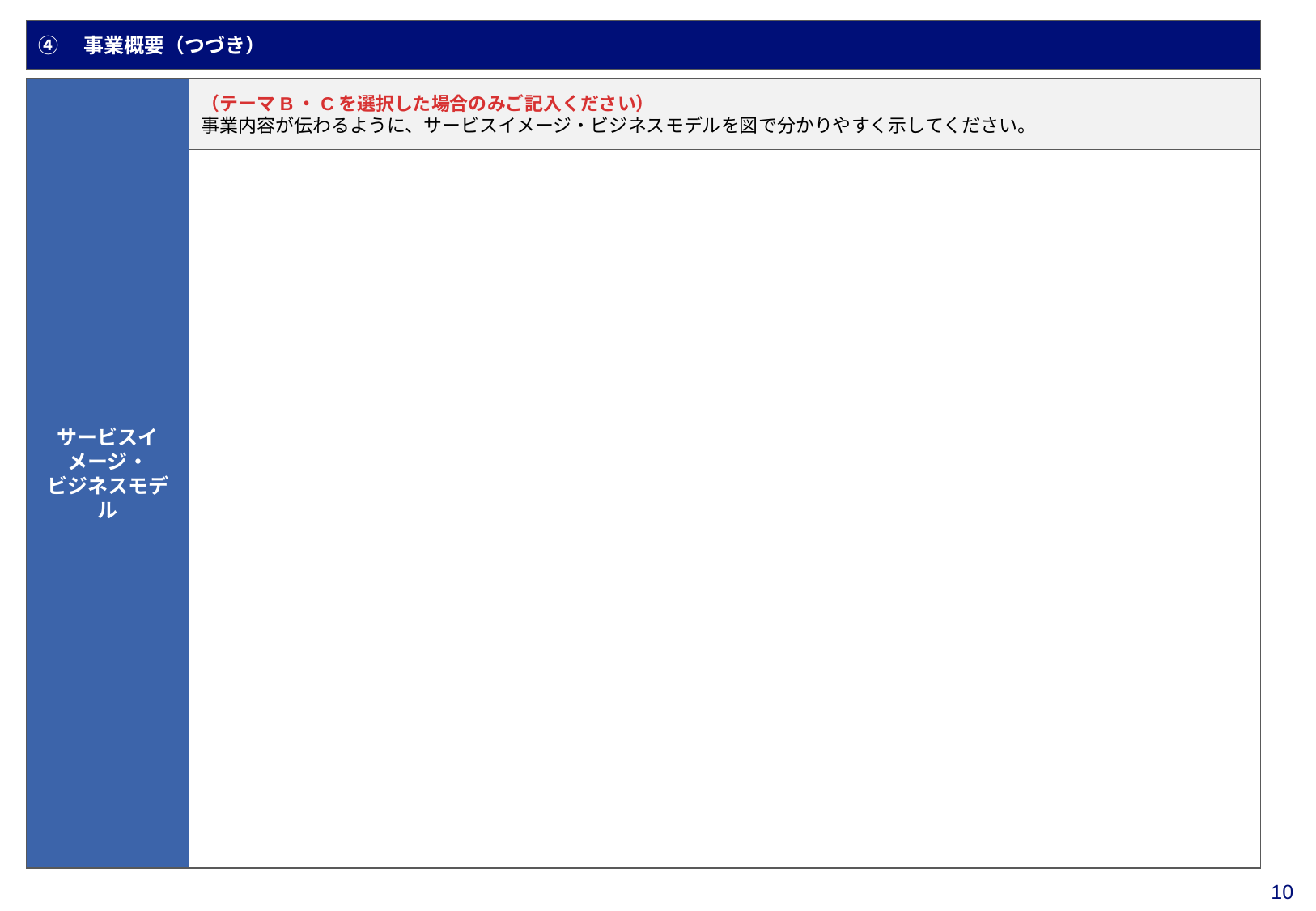

④　事業概要（つづき）
サービスイメージ・
ビジネスモデル
（テーマB・Cを選択した場合のみご記入ください）
事業内容が伝わるように、サービスイメージ・ビジネスモデルを図で分かりやすく示してください。